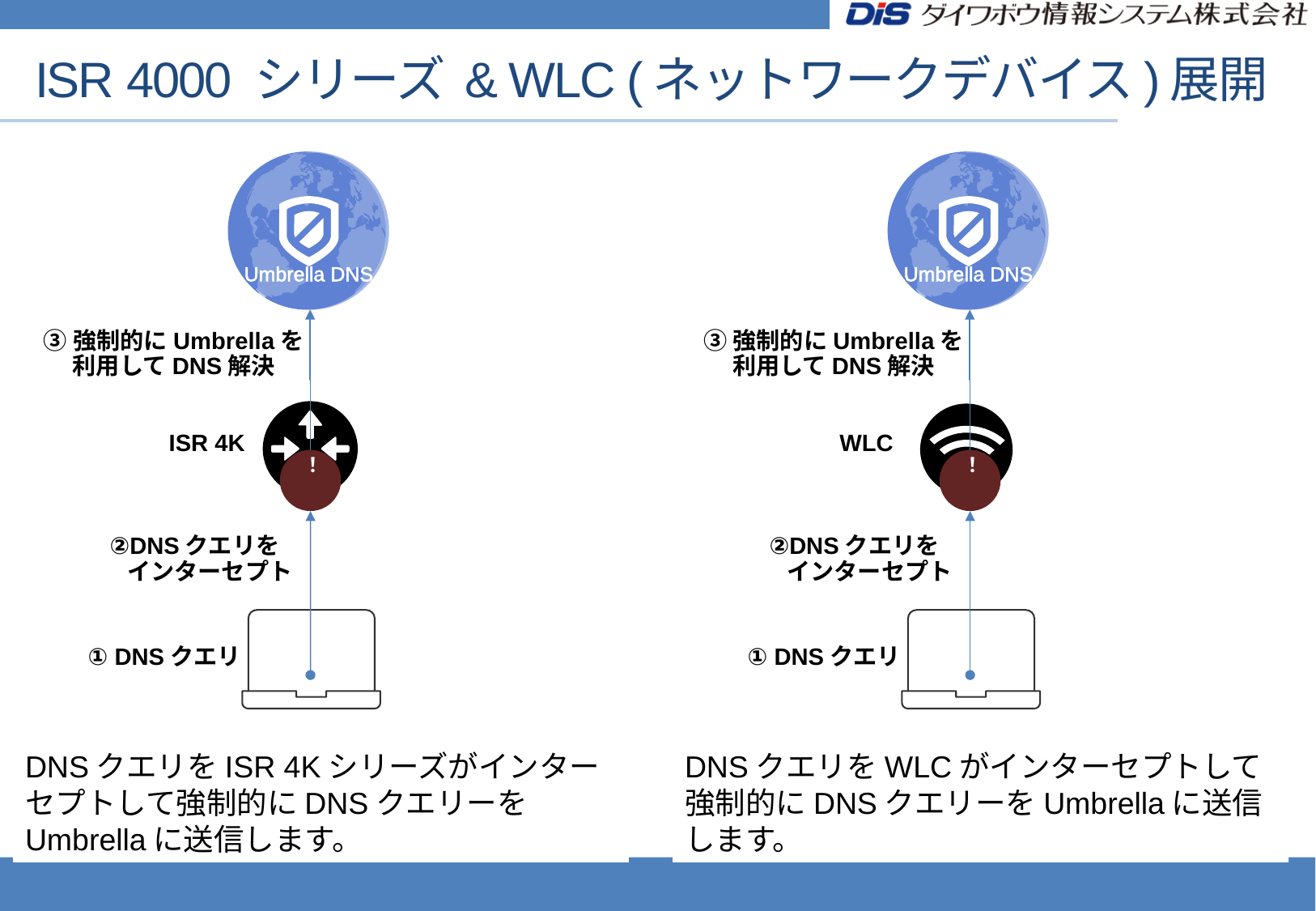

# ISR 4000 シリーズ & WLC (ネットワークデバイス)展開

Umbrella DNS

Umbrella DNS
③強制的にUmbrellaを
利用してDNS解決
③強制的にUmbrellaを
利用してDNS解決

ISR 4K
WLC
！

！

②DNSクエリを
　 インターセプト
②DNSクエリを
　 インターセプト

① DNSクエリ
① DNSクエリ
DNSクエリをISR 4Kシリーズがインターセプトして強制的にDNSクエリーをUmbrellaに送信します。
DNSクエリをWLCがインターセプトして強制的にDNSクエリーをUmbrellaに送信します。